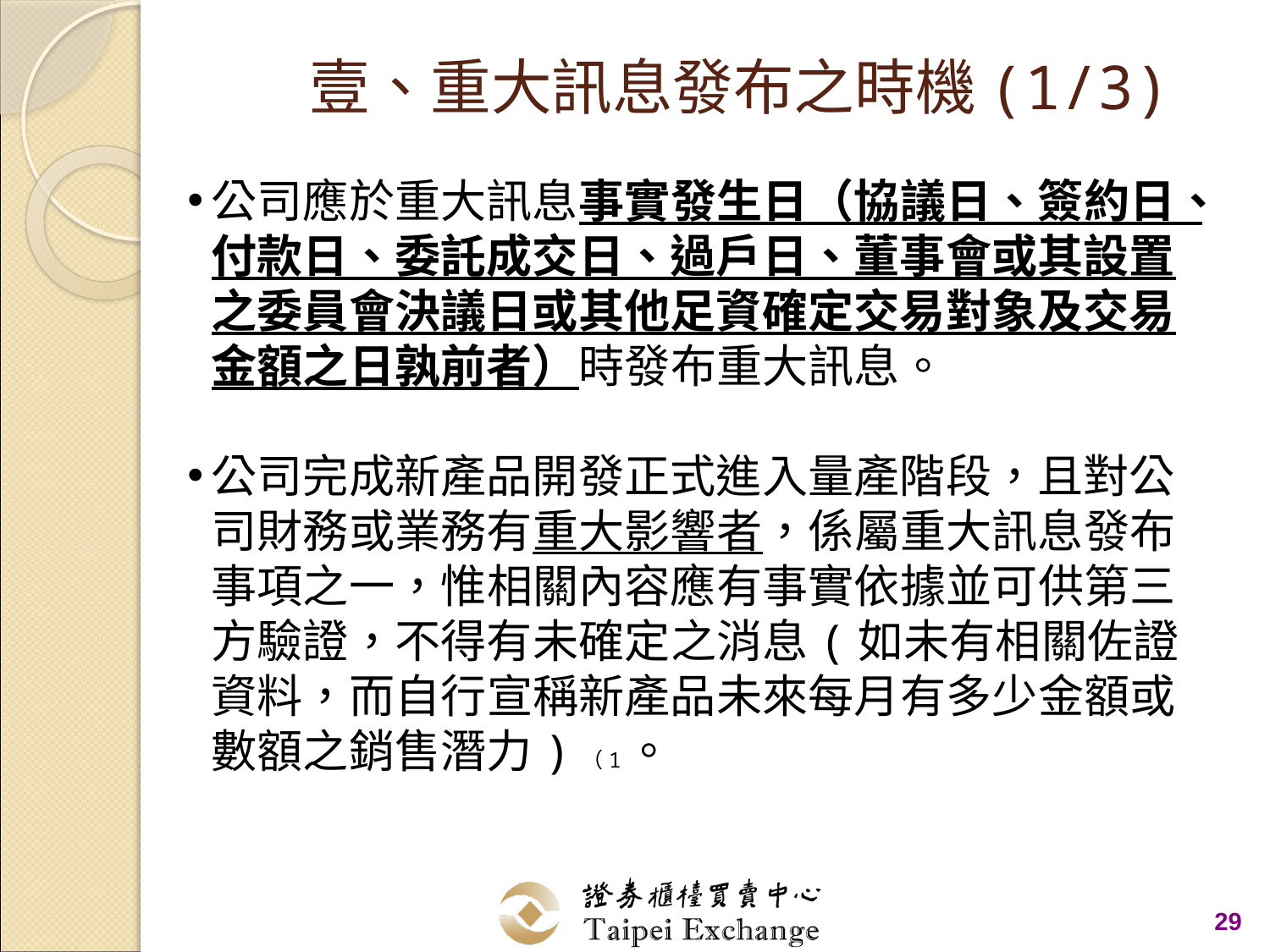

# 壹、重大訊息發布之時機(1/3)
公司應於重大訊息事實發生日（協議日、簽約日、付款日、委託成交日、過戶日、董事會或其設置之委員會決議日或其他足資確定交易對象及交易金額之日孰前者）時發布重大訊息。

公司完成新產品開發正式進入量產階段，且對公司財務或業務有重大影響者，係屬重大訊息發布事項之一，惟相關內容應有事實依據並可供第三方驗證，不得有未確定之消息(如未有相關佐證資料，而自行宣稱新產品未來每月有多少金額或數額之銷售潛力)（1。

29